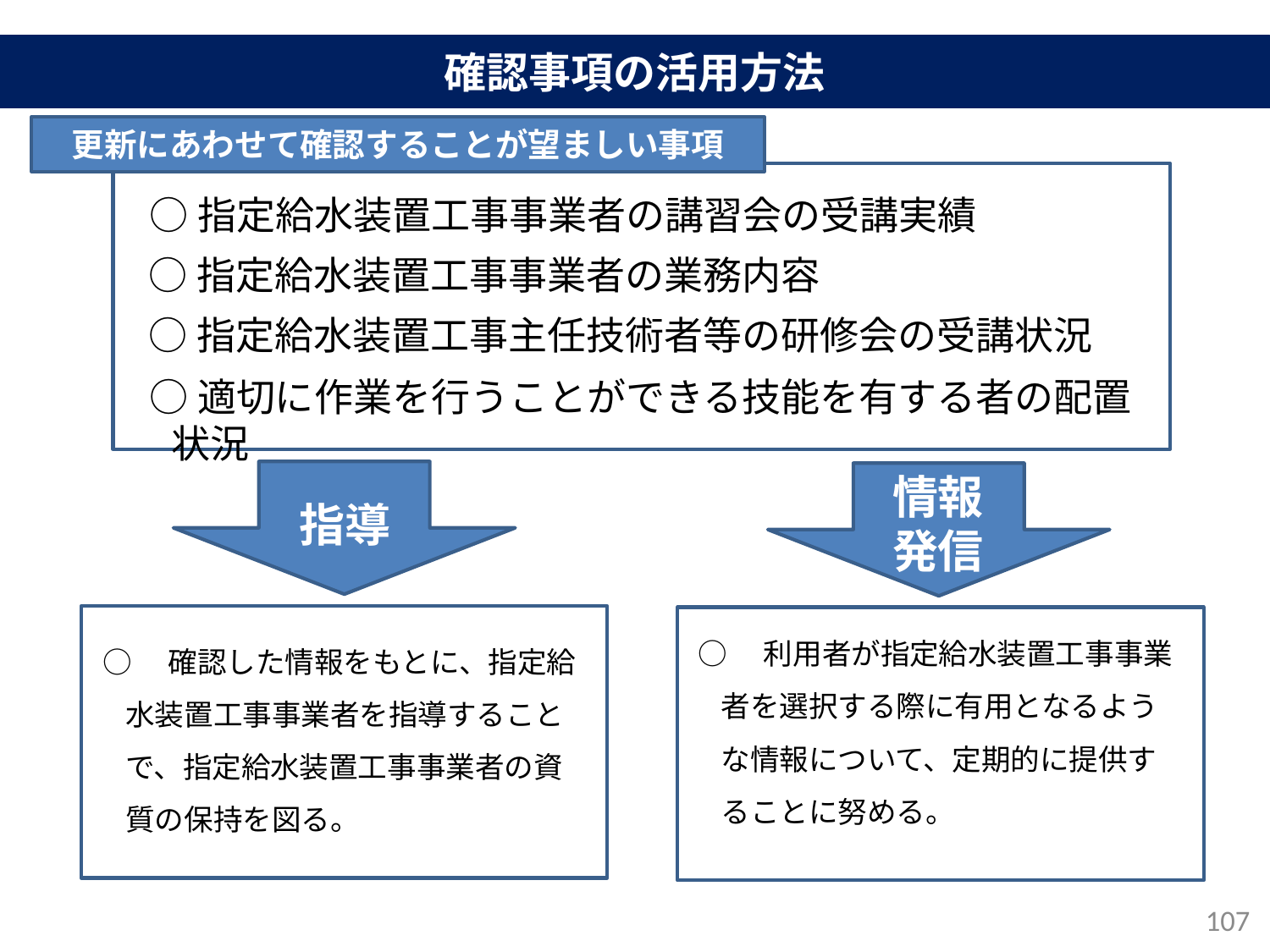

確認事項の活用方法
更新にあわせて確認することが望ましい事項

○指定給水装置工事事業者の講習会の受講実績
○指定給水装置工事事業者の業務内容
○指定給水装置工事主任技術者等の研修会の受講状況

○適切に作業を行うことができる技能を有する者の配置状況
情報
発信
指導

○　利用者が指定給水装置工事事業者を選択する際に有用となるような情報について、定期的に提供することに努める。
○　確認した情報をもとに、指定給水装置工事事業者を指導することで、指定給水装置工事事業者の資質の保持を図る。

107